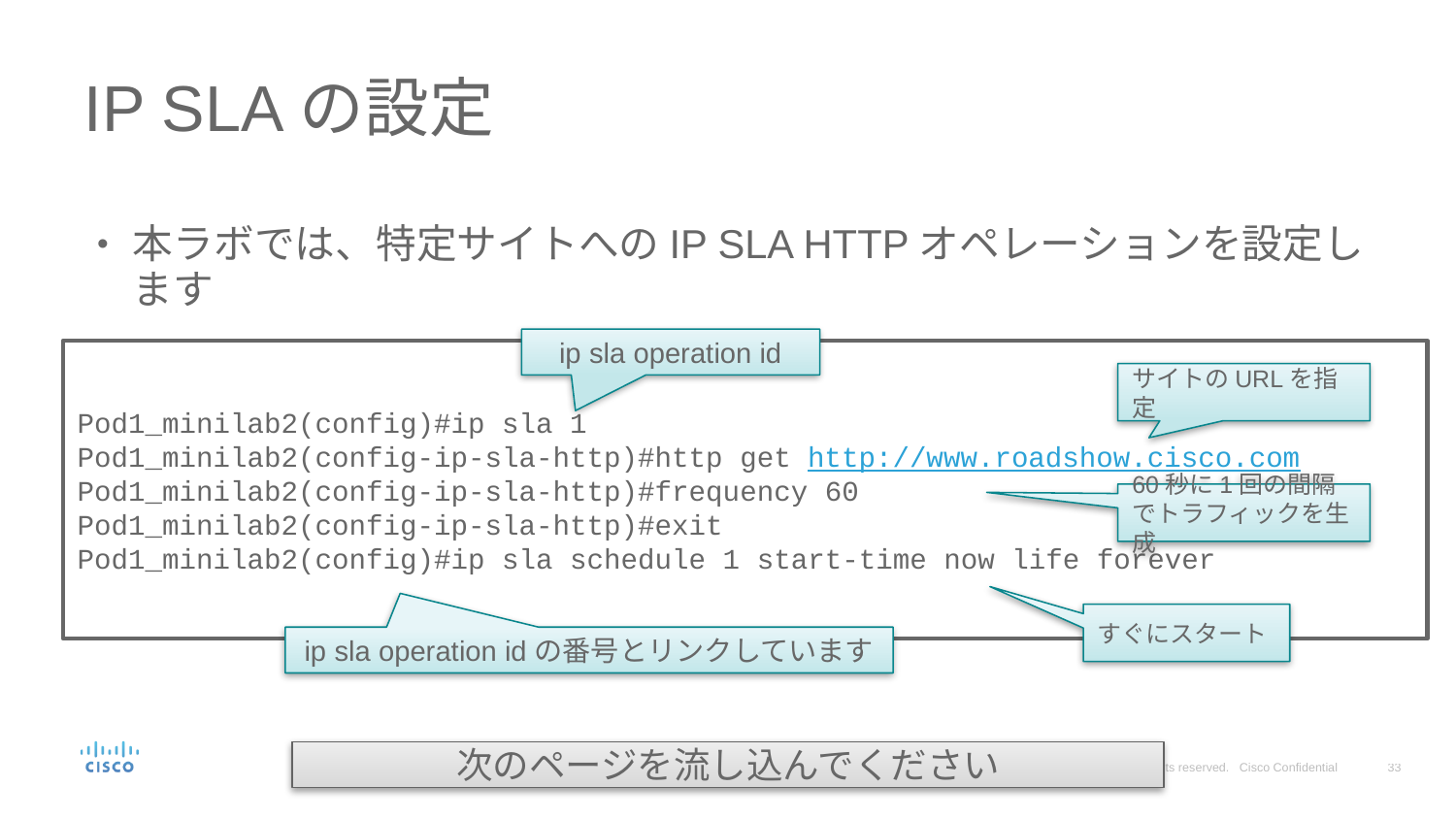

# IP SLAの設定
本ラボでは、特定サイトへのIP SLA HTTPオペレーションを設定します
ip sla operation id
Pod1_minilab2(config)#ip sla 1
Pod1_minilab2(config-ip-sla-http)#http get http://www.roadshow.cisco.com
Pod1_minilab2(config-ip-sla-http)#frequency 60
Pod1_minilab2(config-ip-sla-http)#exit
Pod1_minilab2(config)#ip sla schedule 1 start-time now life forever
サイトのURLを指定
60秒に1回の間隔でトラフィックを生成
すぐにスタート
ip sla operation idの番号とリンクしています
次のページを流し込んでください